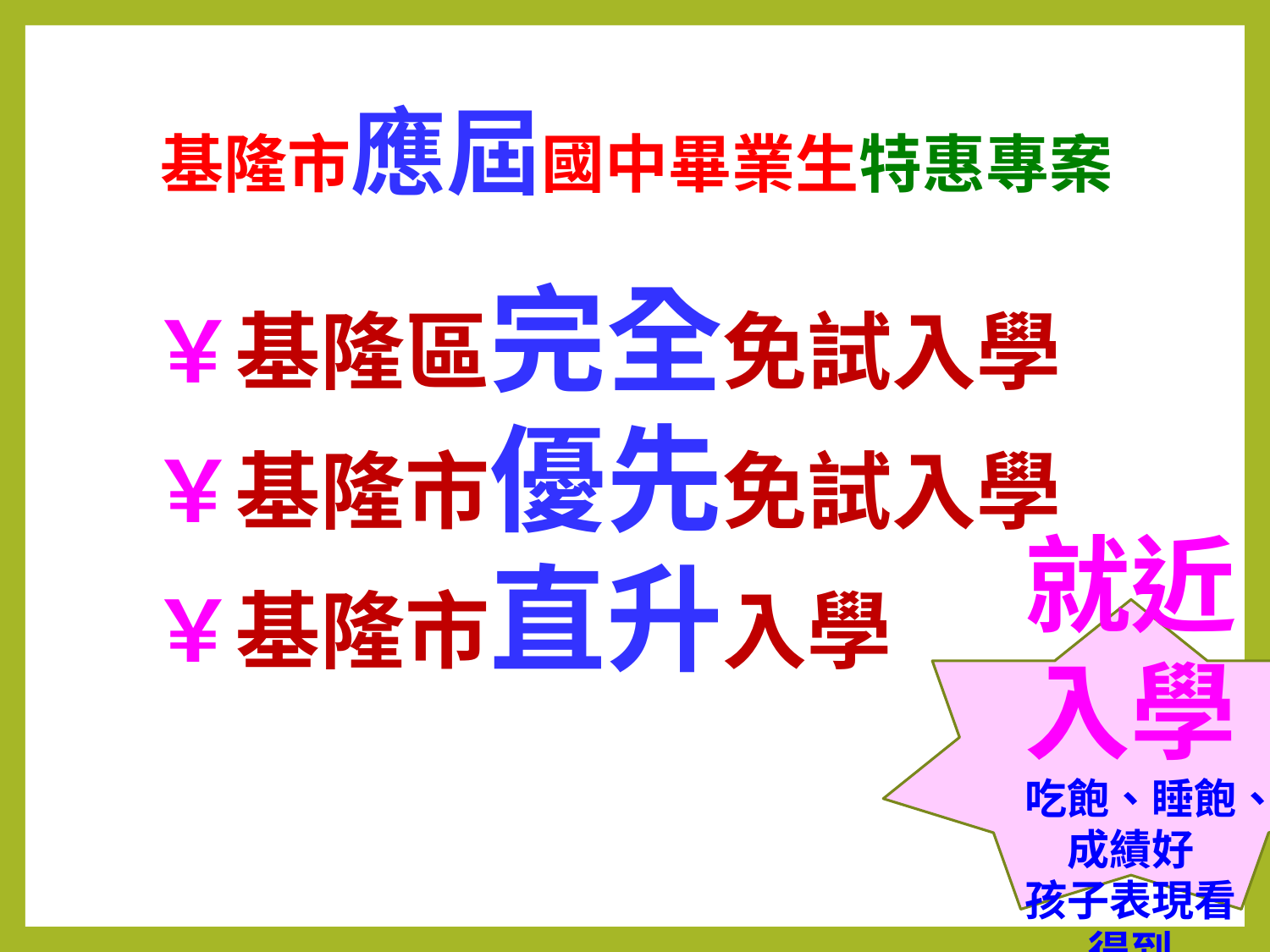

基隆市應屆國中畢業生特惠專案
￥基隆區完全免試入學￥基隆市優先免試入學
￥基隆市直升入學

就近
入學
吃飽、睡飽、成績好
孩子表現看得到